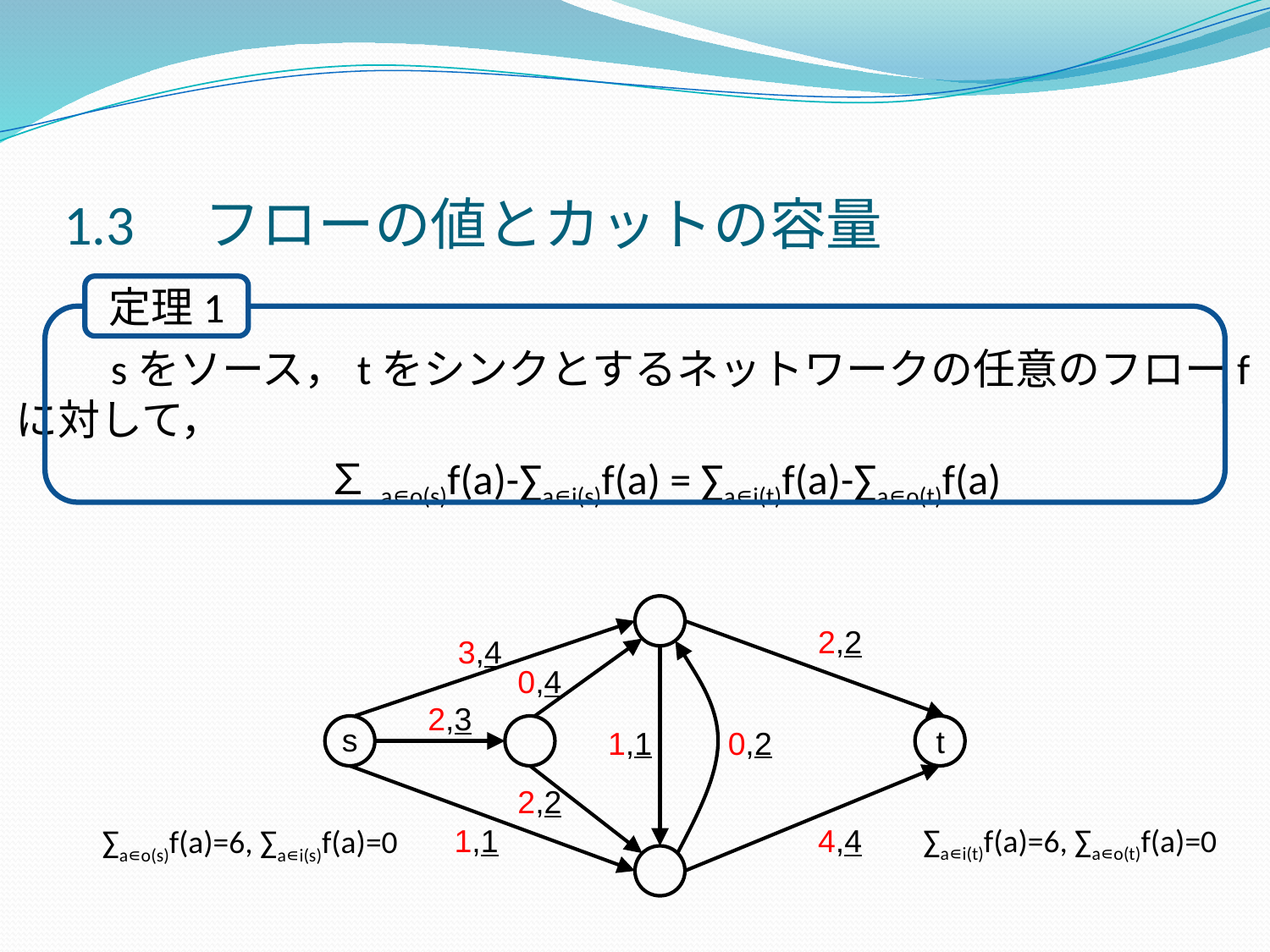

1.3　フローの値とカットの容量
定理1

　　sをソース，tをシンクとするネットワークの任意のフローfに対して，
　　　　               ∑a∊o(s)f(a)-∑a∊i(s)f(a) = ∑a∊i(t)f(a)-∑a∊o(t)f(a)

2,2
3,4

0,4
2,3
s

t
1,1
0,2
2,2
1,1
4,4
∑a∊i(t)f(a)=6, ∑a∊o(t)f(a)=0
∑a∊o(s)f(a)=6, ∑a∊i(s)f(a)=0